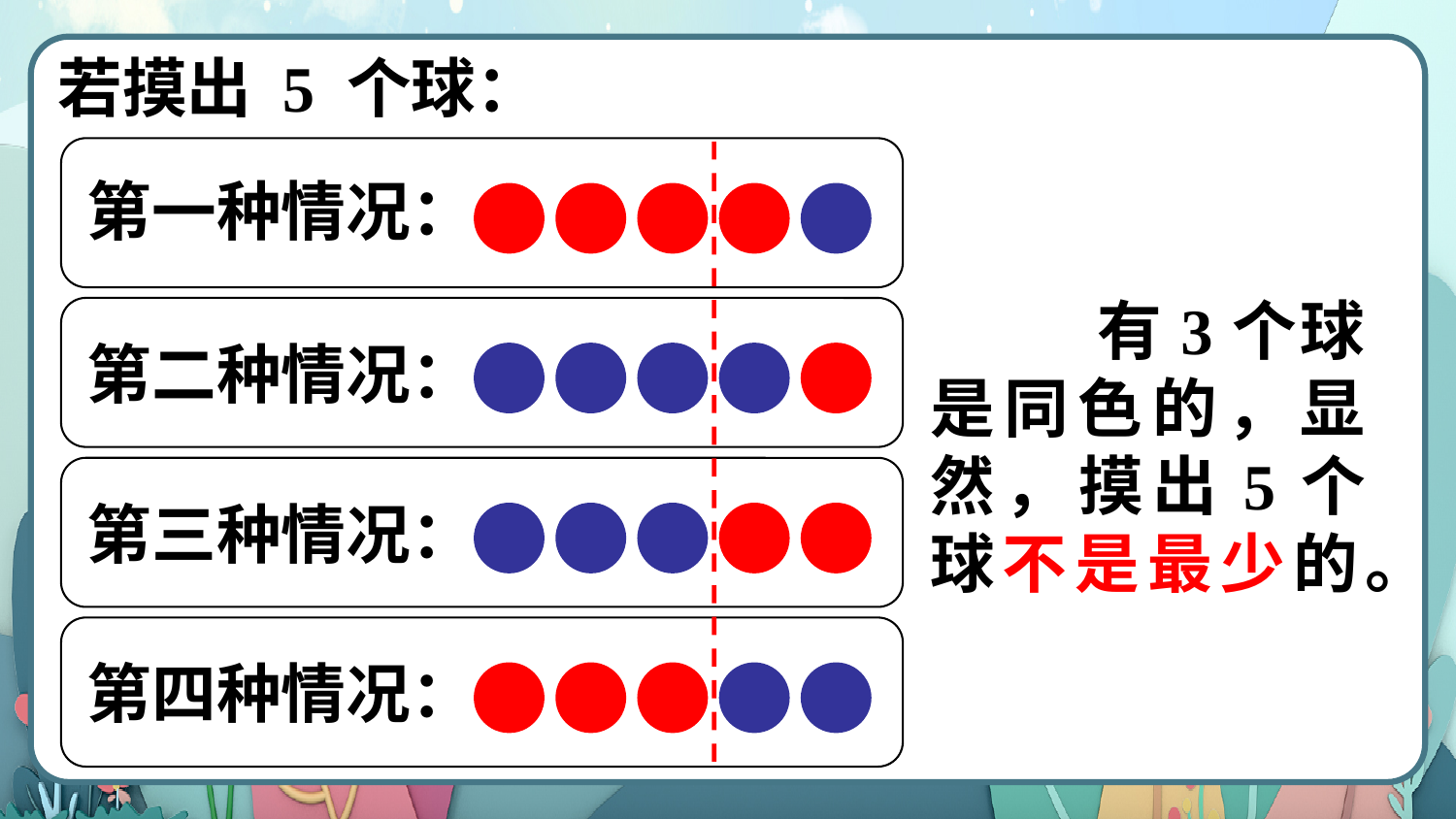

若摸出 5 个球：

第一种情况：

        有3个球是同色的，显然，摸出5个球不是最少的。

第二种情况：

第三种情况：

第四种情况：